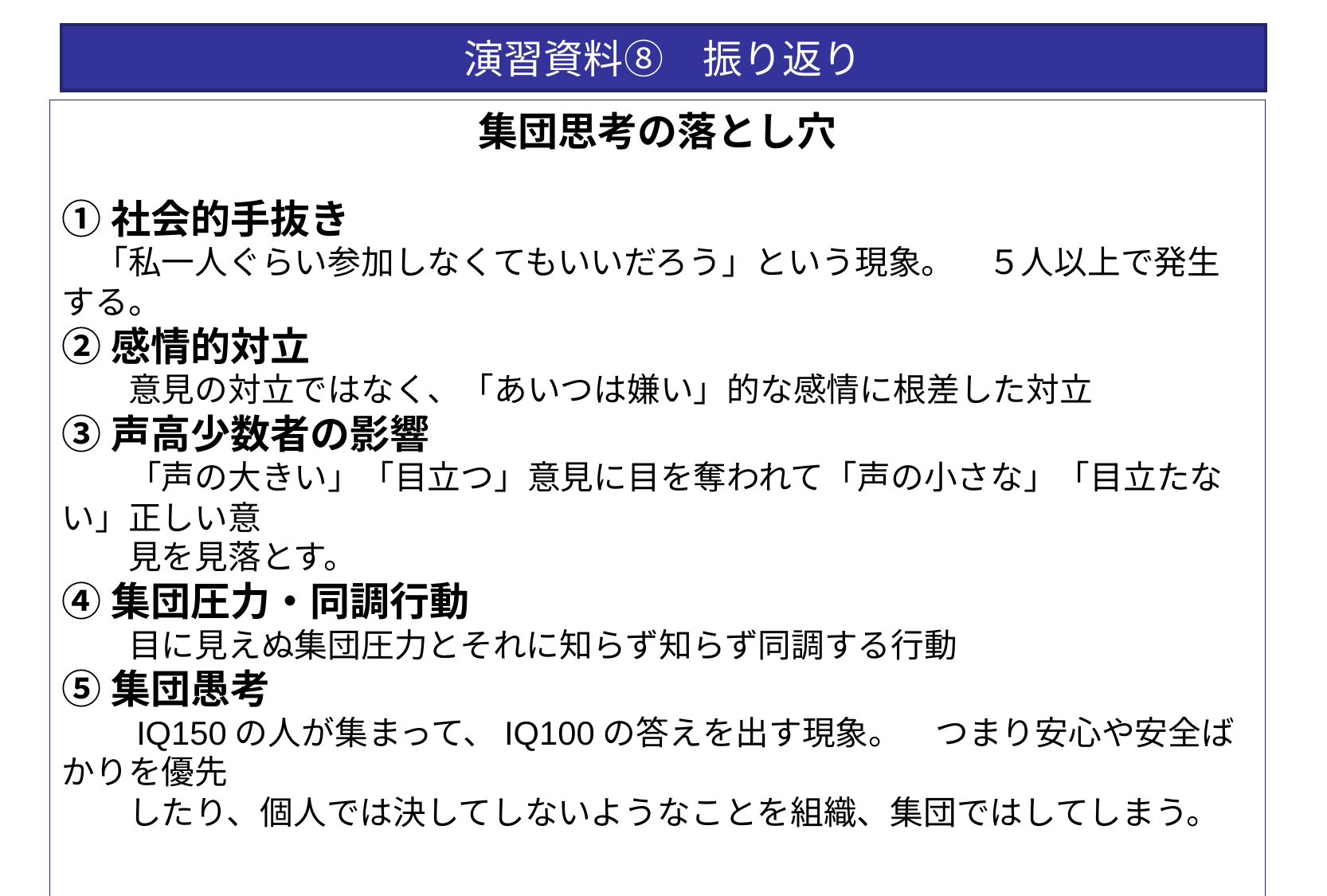

# 演習資料⑧　振り返り
集団思考の落とし穴

①社会的手抜き
　「私一人ぐらい参加しなくてもいいだろう」という現象。　５人以上で発生する。
②感情的対立
　　意見の対立ではなく、「あいつは嫌い」的な感情に根差した対立
③声高少数者の影響
　　「声の大きい」「目立つ」意見に目を奪われて「声の小さな」「目立たない」正しい意
　　見を見落とす。
④集団圧力・同調行動
　　目に見えぬ集団圧力とそれに知らず知らず同調する行動
⑤集団愚考
　　IQ150の人が集まって、IQ100の答えを出す現象。　つまり安心や安全ばかりを優先
　　したり、個人では決してしないようなことを組織、集団ではしてしまう。

　　　　　　　　　　参考　久保田康司「ビジネスリーダーのためにファシリテーション入門」